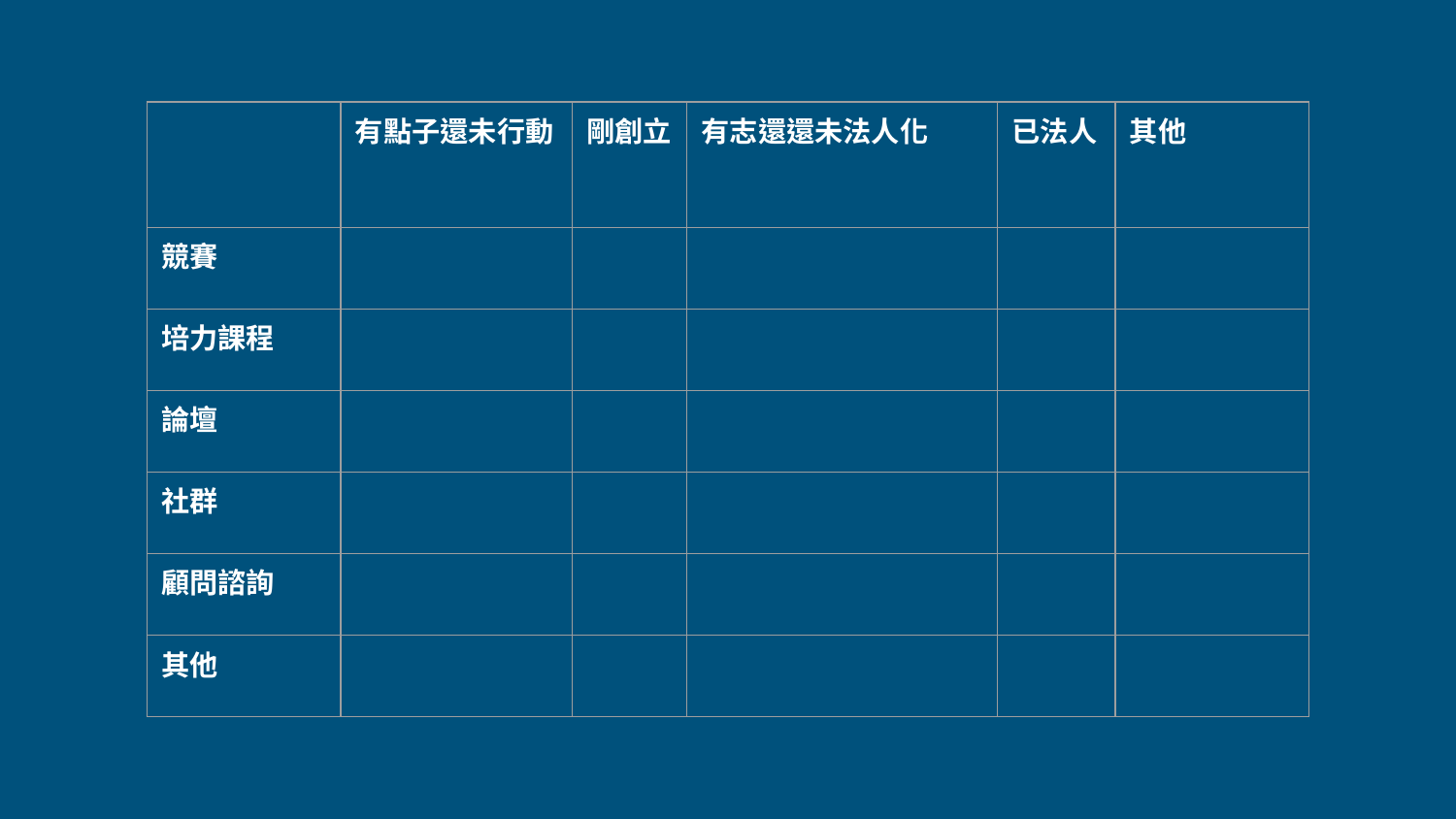

|  | 有點子還未行動 | 剛創立 | 有志還還未法人化 | 已法人 | 其他 |
| --- | --- | --- | --- | --- | --- |
| 競賽 |  |  |  |  |  |
| 培力課程 |  |  |  |  |  |
| 論壇 |  |  |  |  |  |
| 社群 |  |  |  |  |  |
| 顧問諮詢 |  |  |  |  |  |
| 其他 |  |  |  |  |  |